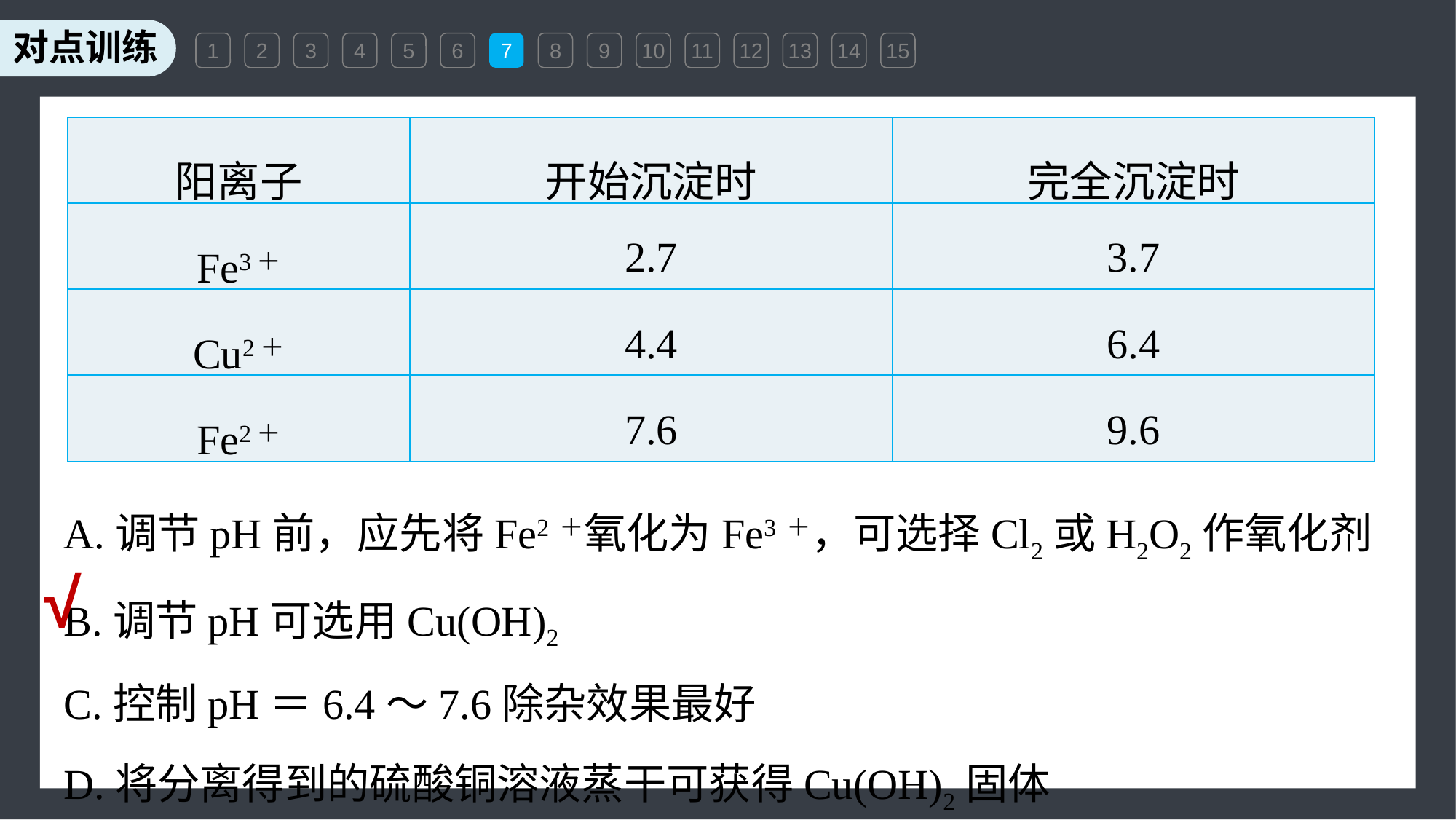

1
2
3
4
5
6
7
8
9
10
11
12
13
14
15
| 阳离子 | 开始沉淀时 | 完全沉淀时 |
| --- | --- | --- |
| Fe3＋ | 2.7 | 3.7 |
| Cu2＋ | 4.4 | 6.4 |
| Fe2＋ | 7.6 | 9.6 |
A.调节pH前，应先将Fe2＋氧化为Fe3＋，可选择Cl2或H2O2作氧化剂
B.调节pH可选用Cu(OH)2
C.控制pH＝6.4～7.6除杂效果最好
D.将分离得到的硫酸铜溶液蒸干可获得Cu(OH)2固体
√